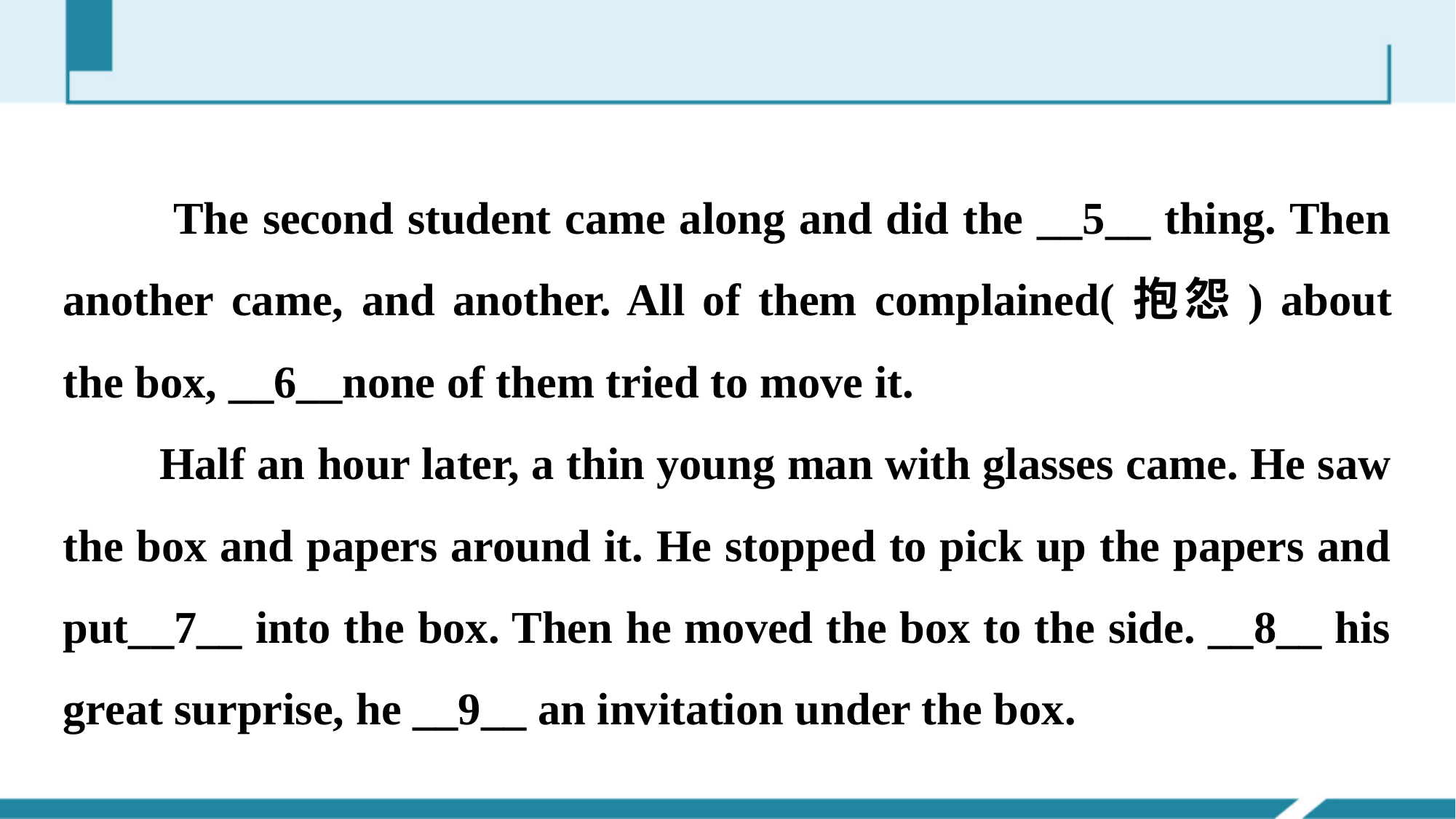

The second student came along and did the __5__ thing. Then another came, and another. All of them complained(抱怨) about the box, __6__none of them tried to move it.
        Half an hour later, a thin young man with glasses came. He saw the box and papers around it. He stopped to pick up the papers and put__7__ into the box. Then he moved the box to the side. __8__ his great surprise, he __9__ an invitation under the box.